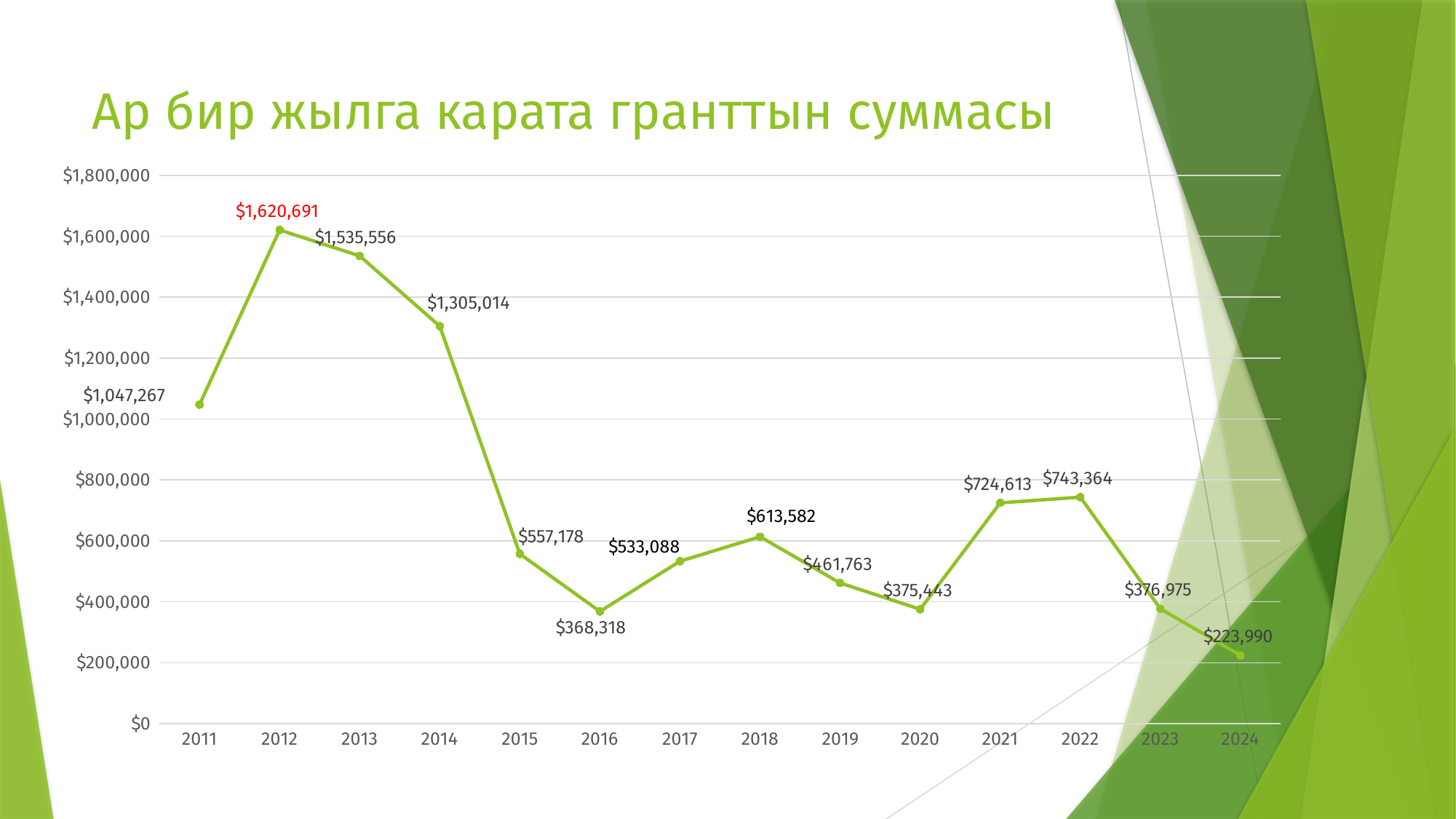

# Ар бир жылга карата гранттын суммасы

### Chart

| Category | 系列 1 |
|---|---|
| 2011 | 1047267.0 |
| 2012 | 1620691.0 |
| 2013 | 1535556.0 |
| 2014 | 1305014.0 |
| 2015 | 557178.0 |
| 2016 | 368318.0 |
| 2017 | 533088.0 |
| 2018 | 613582.0 |
| 2019 | 461763.0 |
| 2020 | 375443.0 |
| 2021 | 724613.0 |
| 2022 | 743364.0 |
| 2023 | 376975.0 |
| 2024 | 223990.0 |